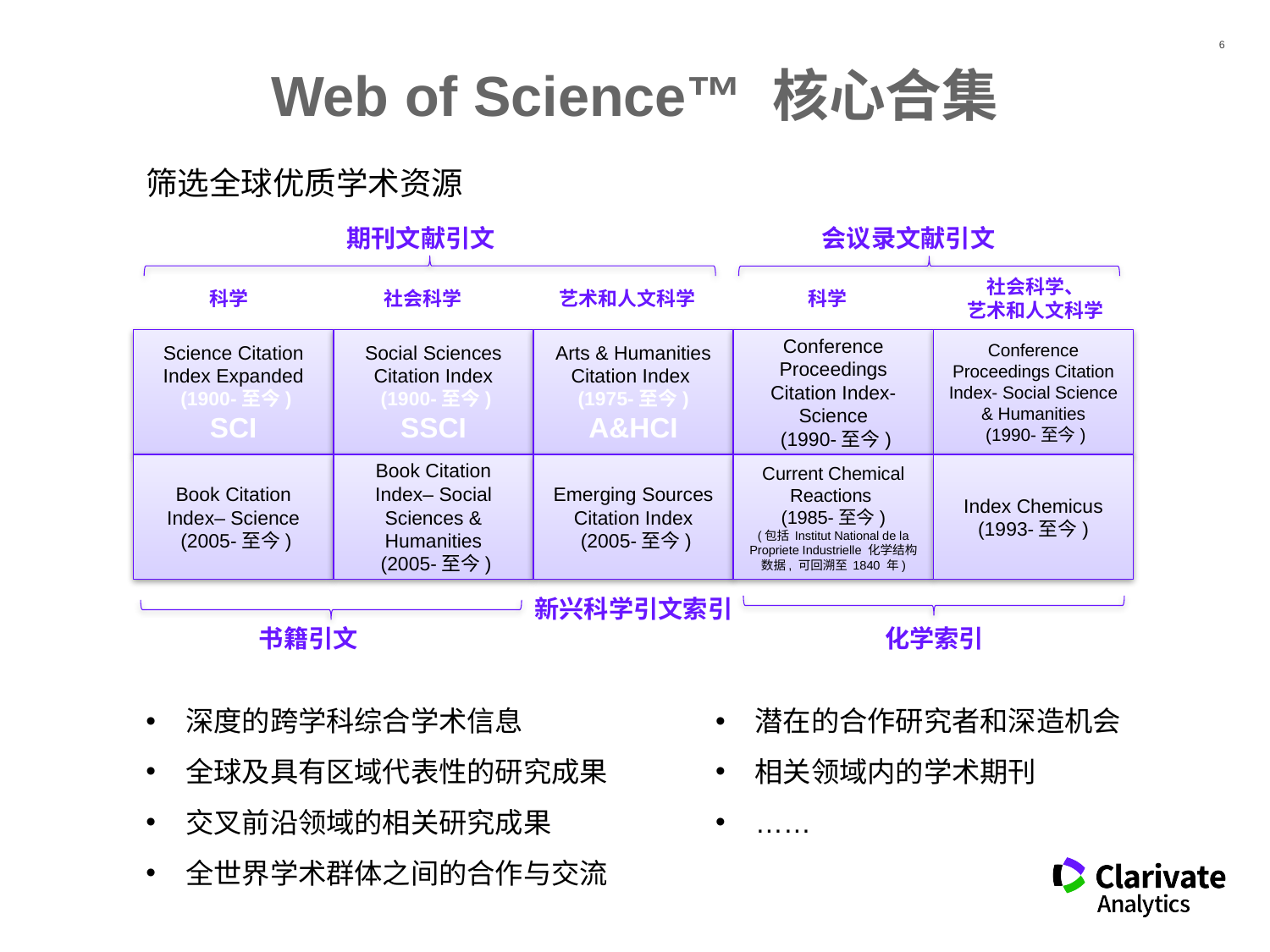

Web of Science™ 核心合集

筛选全球优质学术资源
期刊文献引文
会议录文献引文
社会科学、
艺术和人文科学
科学
社会科学
艺术和人文科学
科学
Science Citation Index Expanded
 (1900-至今)
SCI
Social Sciences Citation Index
 (1900-至今)
SSCI
Arts & Humanities Citation Index
(1975-至今)
A&HCI
Conference Proceedings Citation Index- Science
 (1990-至今)
Conference Proceedings Citation Index- Social Science & Humanities
 (1990-至今)

Book Citation Index– Science
 (2005-至今)
Book Citation Index– Social Sciences & Humanities
 (2005-至今)
Emerging Sources Citation Index
 (2005-至今)
Current Chemical Reactions
(1985-至今)
(包括 Institut National de la Propriete Industrielle 化学结构数据, 可回溯至 1840 年)
Index Chemicus (1993-至今)
新兴科学引文索引
书籍引文
化学索引
深度的跨学科综合学术信息
全球及具有区域代表性的研究成果
交叉前沿领域的相关研究成果
全世界学术群体之间的合作与交流
潜在的合作研究者和深造机会
相关领域内的学术期刊
……